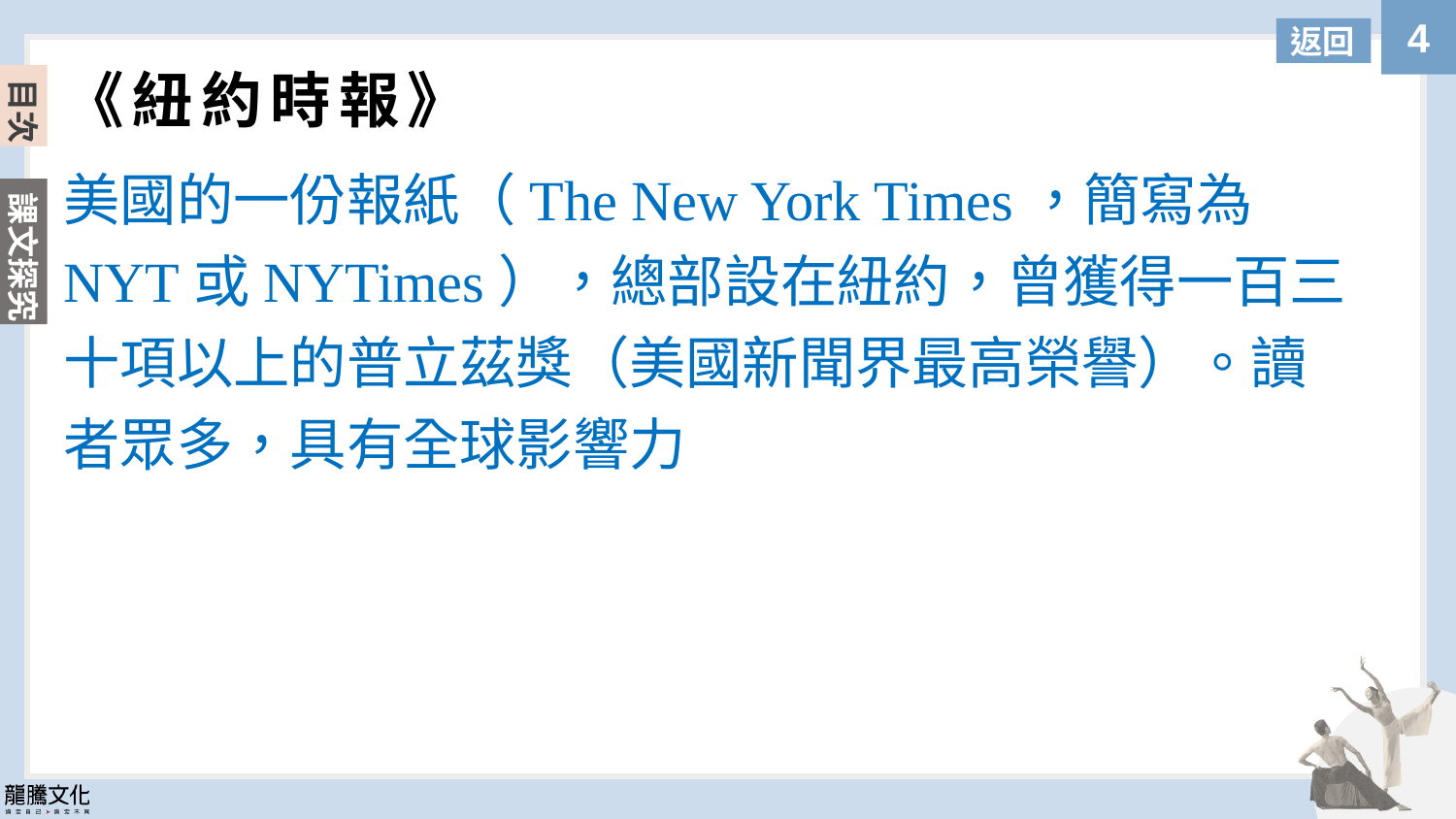

返回
《紐約時報》
美國的一份報紙（The New York Times，簡寫為NYT或NYTimes），總部設在紐約，曾獲得一百三十項以上的普立茲獎（美國新聞界最高榮譽）。讀者眾多，具有全球影響力